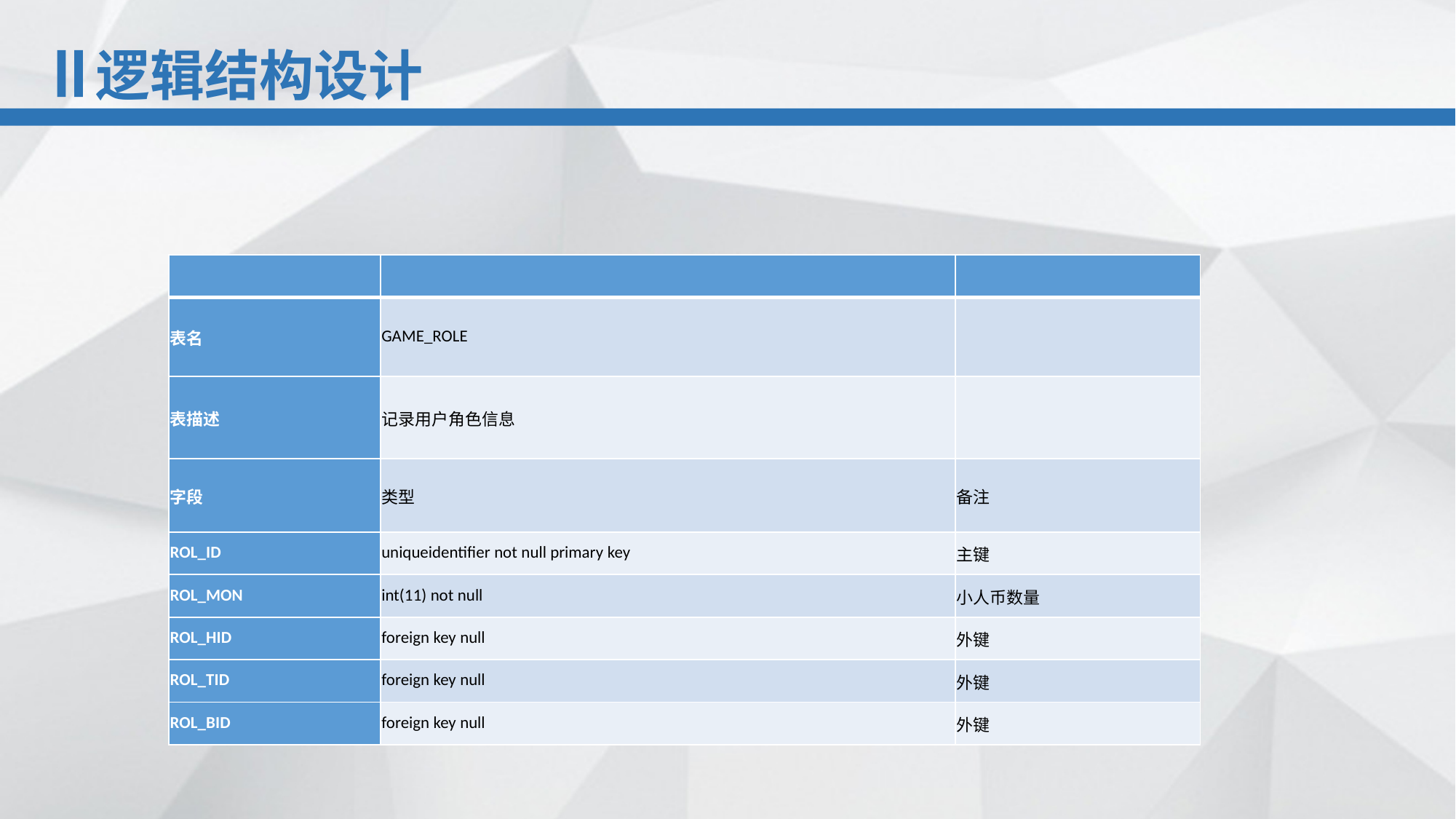

逻辑结构设计

|  |  |  |
| --- | --- | --- |
| 表名 | GAME\_ROLE |  |
| 表描述 | 记录用户角色信息 |  |
| 字段 | 类型 | 备注 |
| ROL\_ID | uniqueidentifier not null primary key | 主键 |
| ROL\_MON | int(11) not null | 小人币数量 |
| ROL\_HID | foreign key null | 外键 |
| ROL\_TID | foreign key null | 外键 |
| ROL\_BID | foreign key null | 外键 |